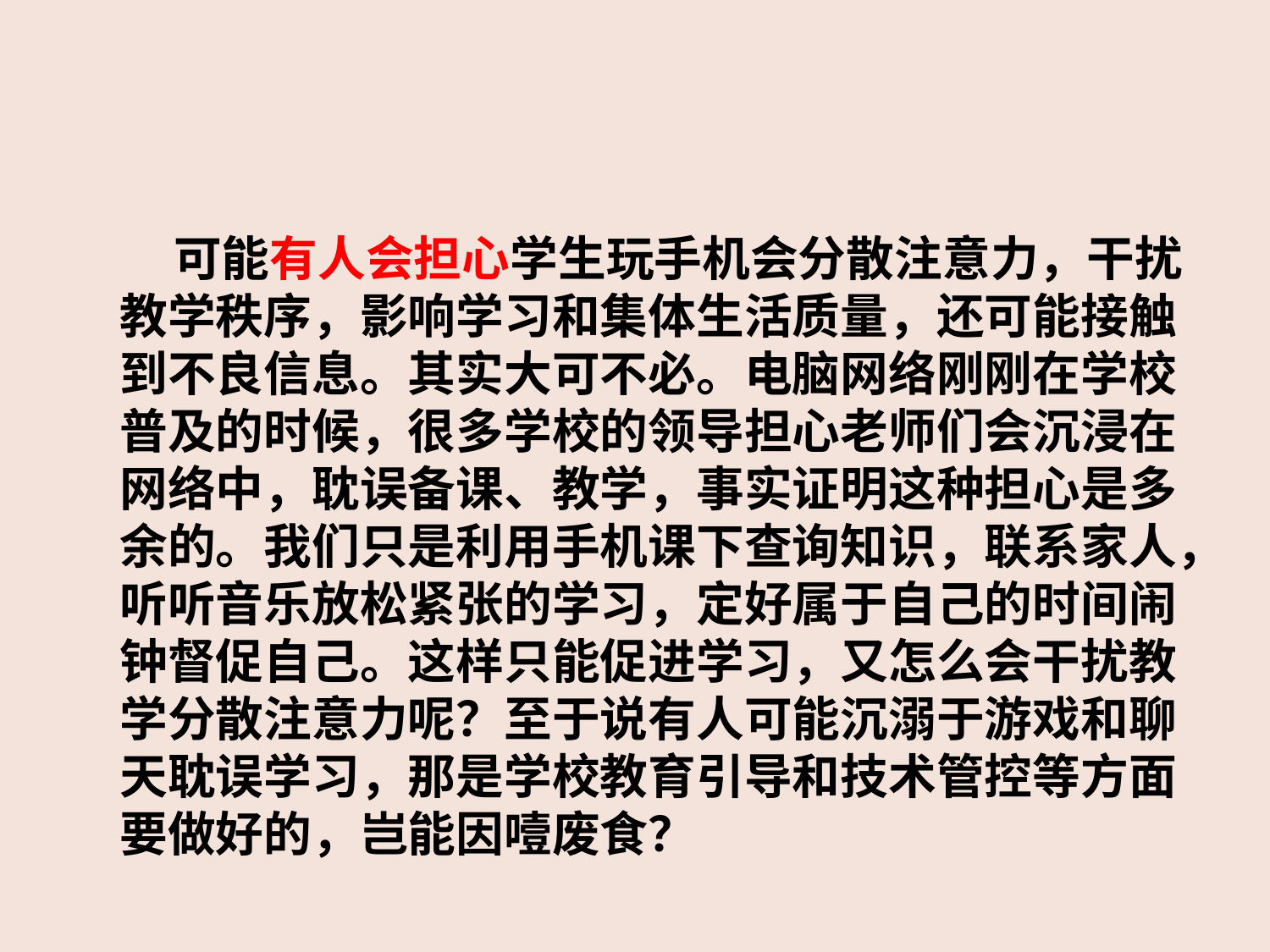

可能有人会担心学生玩手机会分散注意力，干扰教学秩序，影响学习和集体生活质量，还可能接触到不良信息。其实大可不必。电脑网络刚刚在学校普及的时候，很多学校的领导担心老师们会沉浸在网络中，耽误备课、教学，事实证明这种担心是多余的。我们只是利用手机课下查询知识，联系家人，听听音乐放松紧张的学习，定好属于自己的时间闹钟督促自己。这样只能促进学习，又怎么会干扰教学分散注意力呢？至于说有人可能沉溺于游戏和聊天耽误学习，那是学校教育引导和技术管控等方面要做好的，岂能因噎废食？